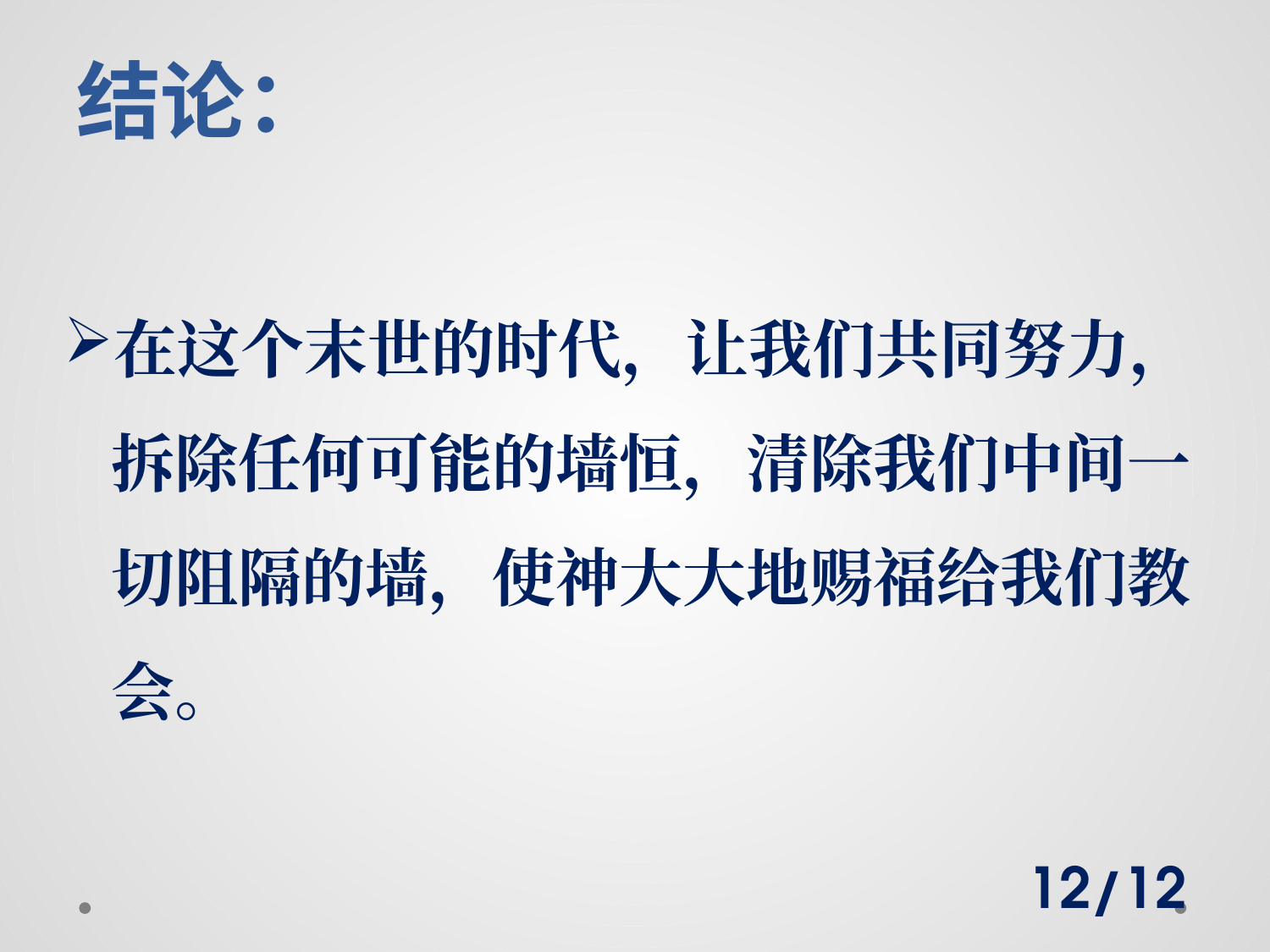

# 结论：

在这个末世的时代，让我们共同努力，拆除任何可能的墙恒，清除我们中间一切阻隔的墙，使神大大地赐福给我们教会。
12/12